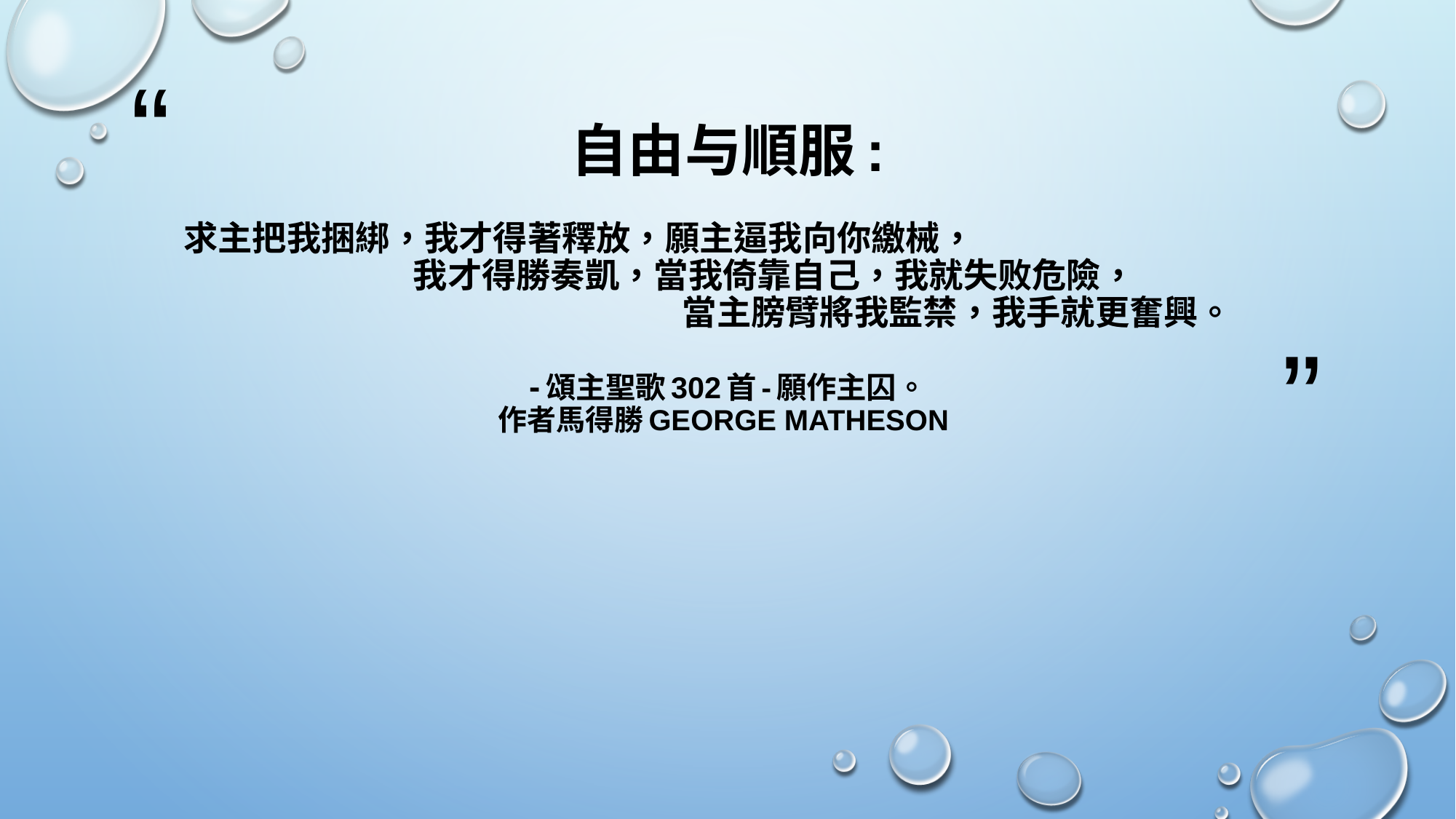

# 自由与順服: 求主把我捆綁，我才得著釋放，願主逼我向你繳械，                                                                    我才得勝奏凱，當我倚靠自己，我就失败危險，                                                                             當主膀臂將我監禁，我手就更奮興。 -頌主聖歌302首-願作主囚。 作者馬得勝George Matheson